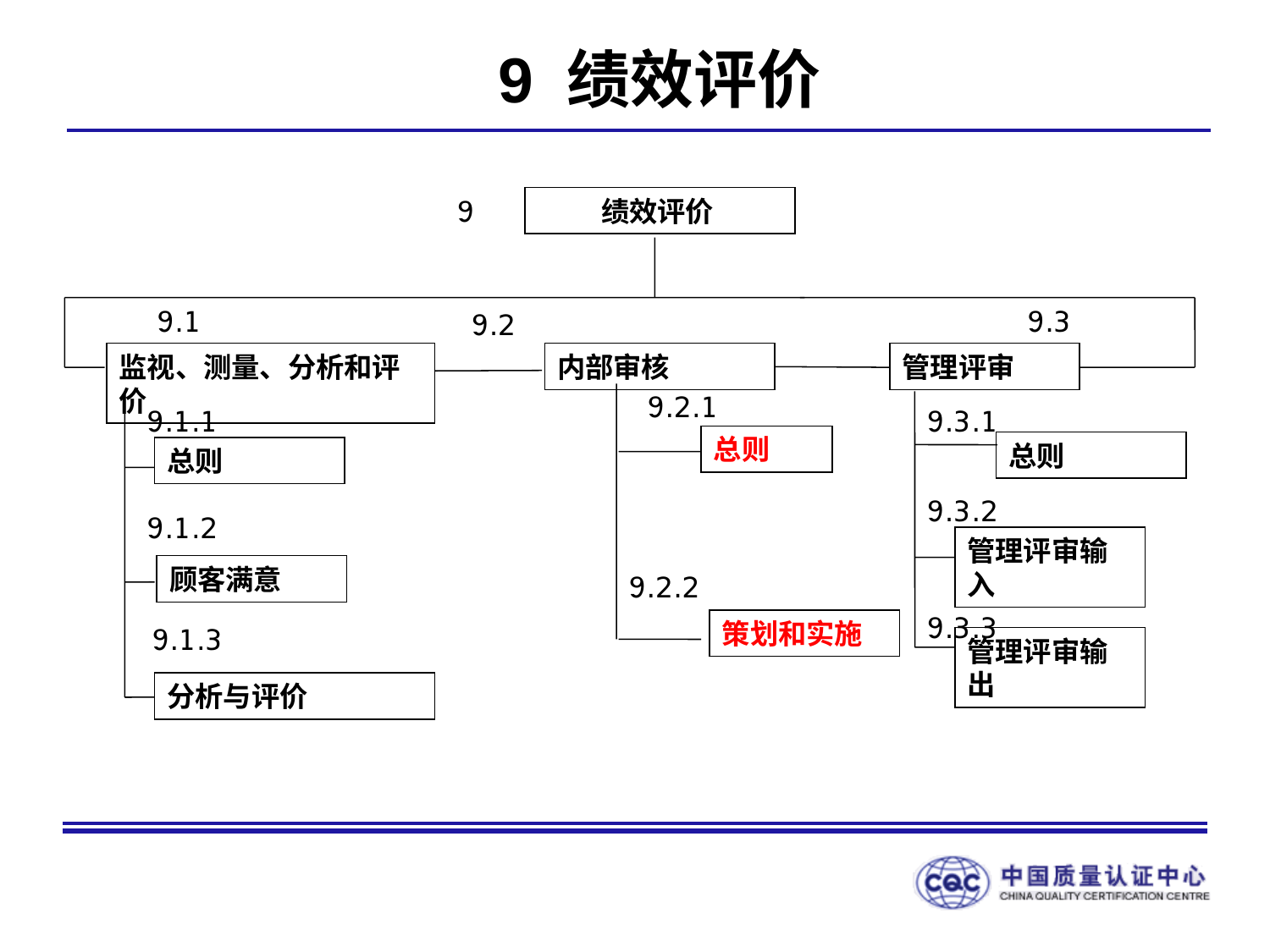

9 绩效评价
9
         绩效评价

9.1

9.3

9.2
监视、测量、分析和评价
内部审核
管理评审

9.1.1
9.3.1
总则
总则

9.3.2
9.1.2
管理评审输入
顾客满意

9.3.3
9.1.3
管理评审输出

分析与评价

9.2.1

总则

9.2.2
策划和实施